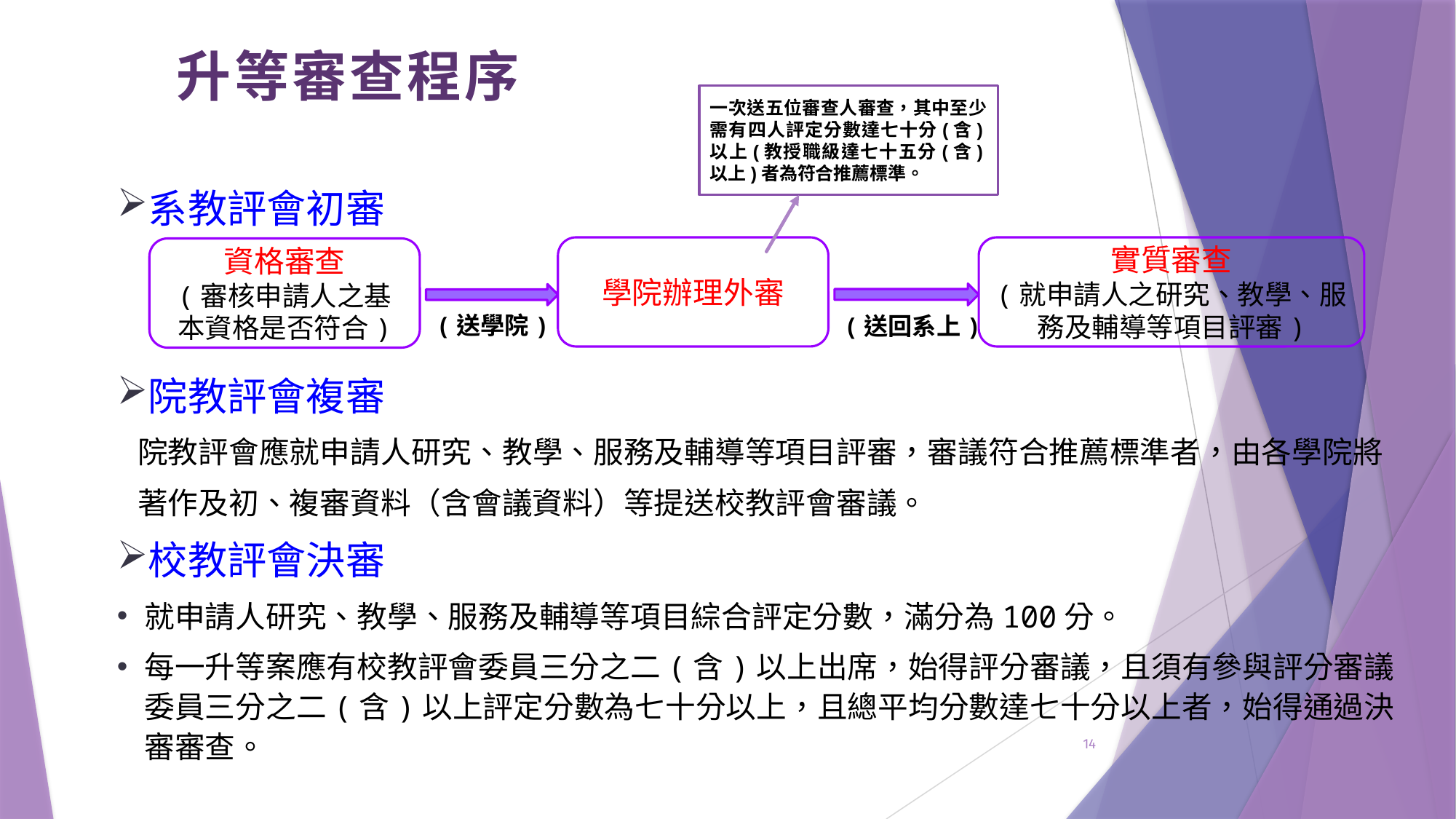

升等審查程序
一次送五位審查人審查，其中至少需有四人評定分數達七十分(含)以上(教授職級達七十五分(含)以上)者為符合推薦標準。
系教評會初審

院教評會複審
  院教評會應就申請人研究、教學、服務及輔導等項目評審，審議符合推薦標準者，由各學院將
  著作及初、複審資料（含會議資料）等提送校教評會審議。
校教評會決審
就申請人研究、教學、服務及輔導等項目綜合評定分數，滿分為100分。
每一升等案應有校教評會委員三分之二(含)以上出席，始得評分審議，且須有參與評分審議委員三分之二(含)以上評定分數為七十分以上，且總平均分數達七十分以上者，始得通過決審審查。

學院辦理外審
實質審查
(就申請人之研究、教學、服務及輔導等項目評審)
資格審查
(審核申請人之基本資格是否符合)

(送學院)
(送回系上)
14